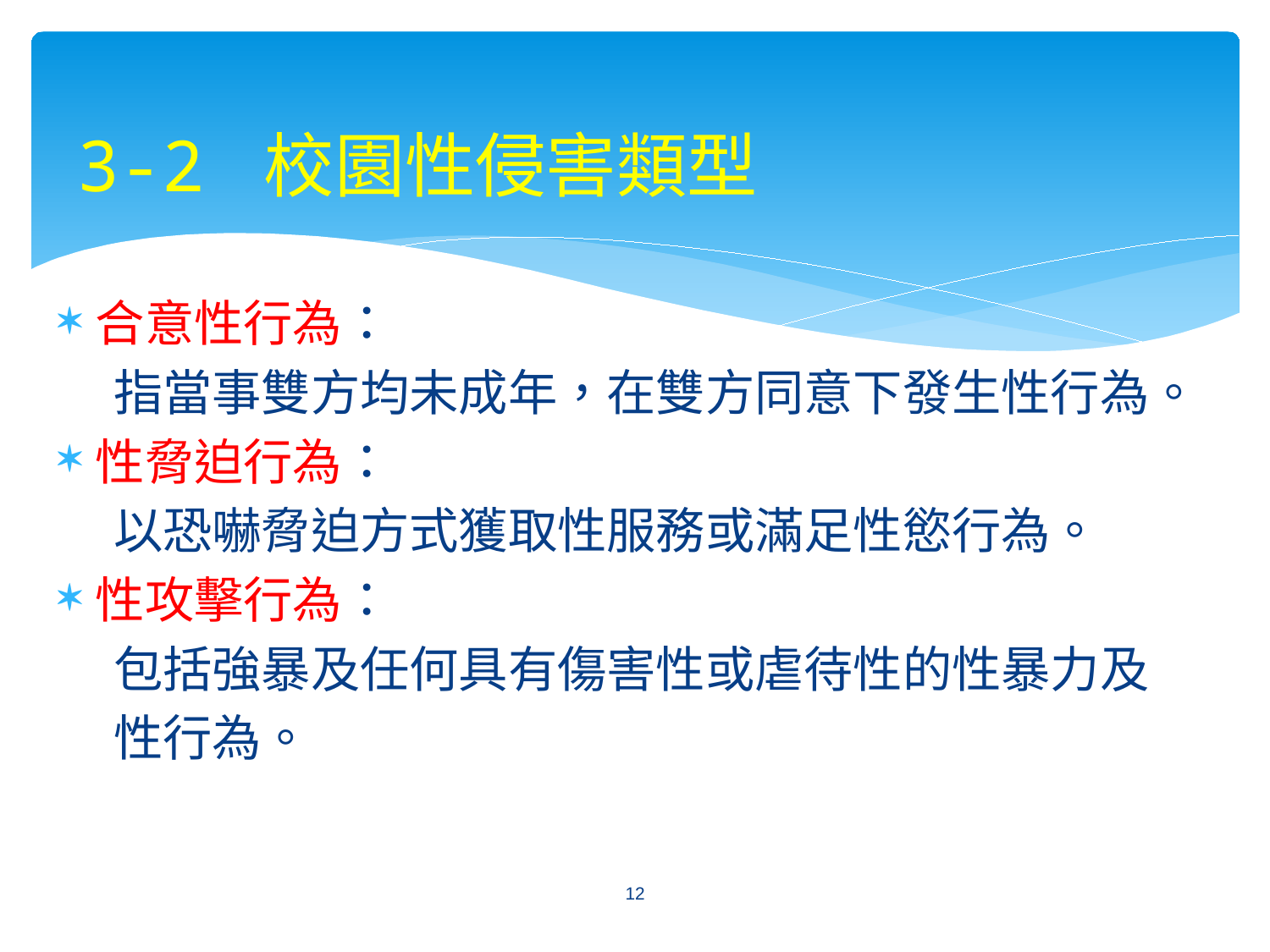

# 3-2 校園性侵害類型
合意性行為：
    指當事雙方均未成年，在雙方同意下發生性行為。
性脅迫行為：
    以恐嚇脅迫方式獲取性服務或滿足性慾行為。
性攻擊行為：
    包括強暴及任何具有傷害性或虐待性的性暴力及
    性行為。

12